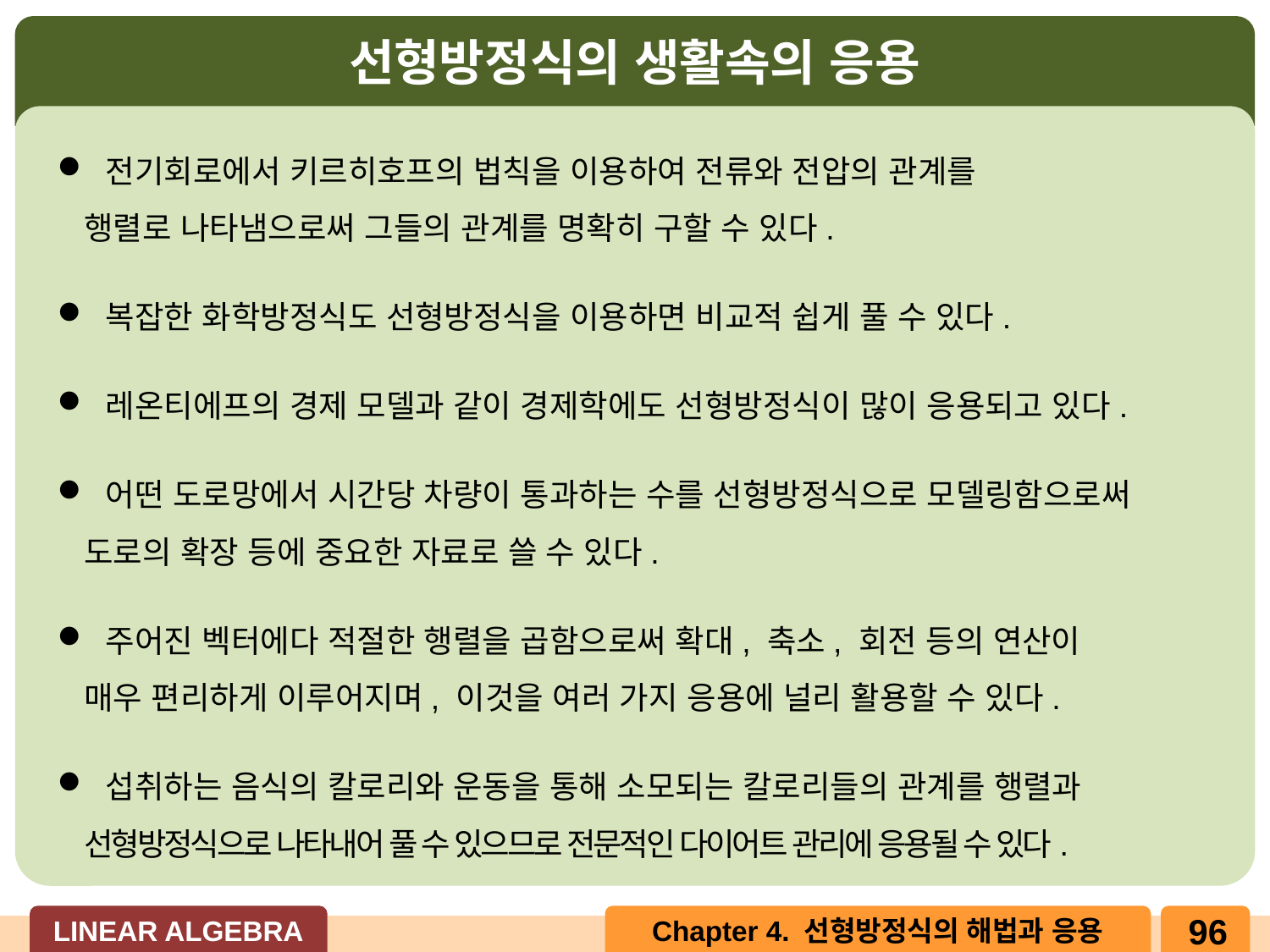

선형방정식의 생활속의 응용

 전기회로에서 키르히호프의 법칙을 이용하여 전류와 전압의 관계를
   행렬로 나타냄으로써 그들의 관계를 명확히 구할 수 있다.

 복잡한 화학방정식도 선형방정식을 이용하면 비교적 쉽게 풀 수 있다.

 레온티에프의 경제 모델과 같이 경제학에도 선형방정식이 많이 응용되고 있다.

 어떤 도로망에서 시간당 차량이 통과하는 수를 선형방정식으로 모델링함으로써
   도로의 확장 등에 중요한 자료로 쓸 수 있다.

 주어진 벡터에다 적절한 행렬을 곱함으로써 확대, 축소, 회전 등의 연산이
   매우 편리하게 이루어지며, 이것을 여러 가지 응용에 널리 활용할 수 있다.

 섭취하는 음식의 칼로리와 운동을 통해 소모되는 칼로리들의 관계를 행렬과
   선형방정식으로 나타내어 풀 수 있으므로 전문적인 다이어트 관리에 응용될 수 있다.
96
LINEAR ALGEBRA
Chapter 4. 선형방정식의 해법과 응용